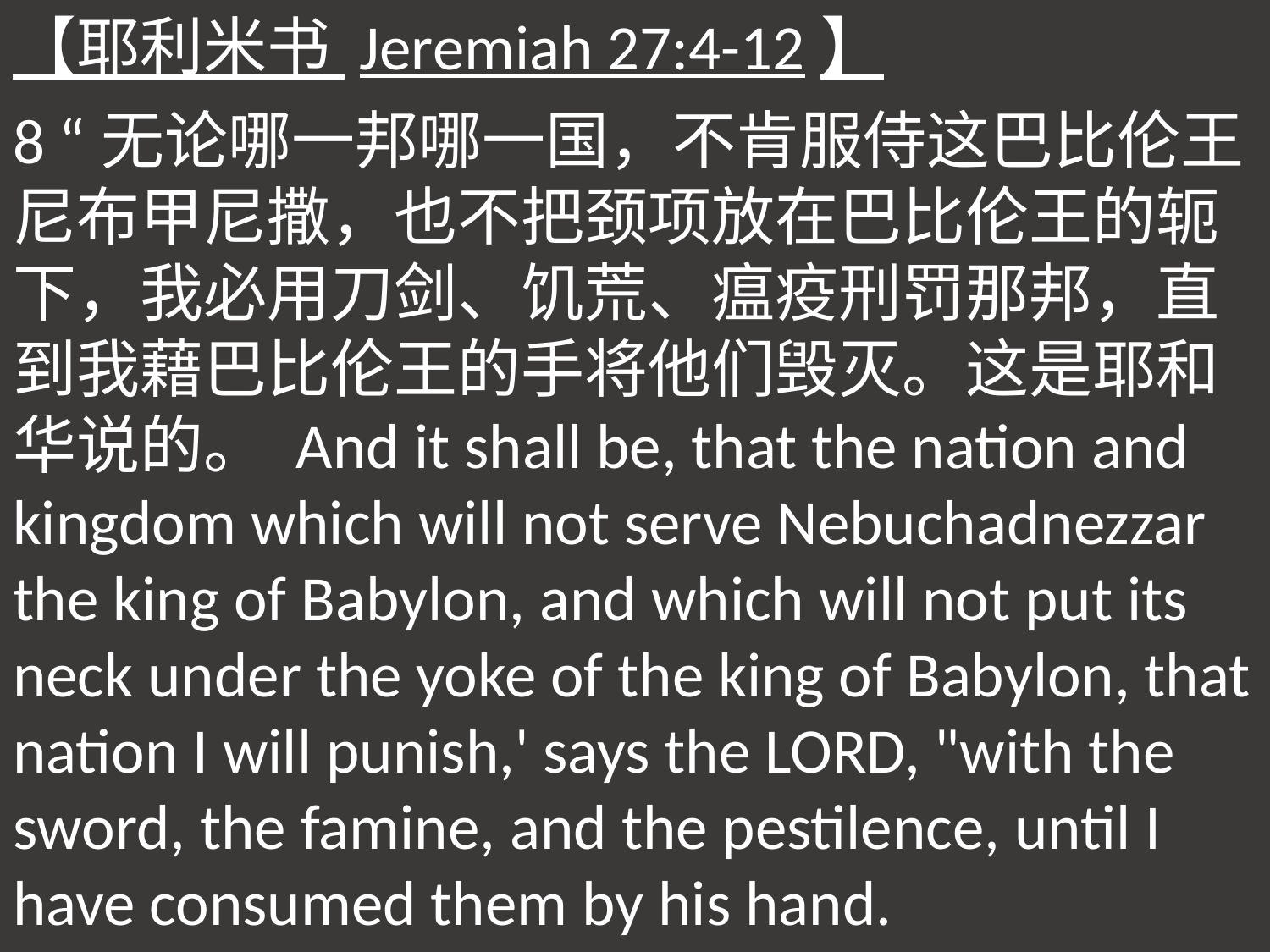

【耶利米书 Jeremiah 27:4-12】
8 “无论哪一邦哪一国，不肯服侍这巴比伦王尼布甲尼撒，也不把颈项放在巴比伦王的轭下，我必用刀剑、饥荒、瘟疫刑罚那邦，直到我藉巴比伦王的手将他们毁灭。这是耶和华说的。 And it shall be, that the nation and kingdom which will not serve Nebuchadnezzar the king of Babylon, and which will not put its neck under the yoke of the king of Babylon, that nation I will punish,' says the LORD, "with the sword, the famine, and the pestilence, until I have consumed them by his hand.